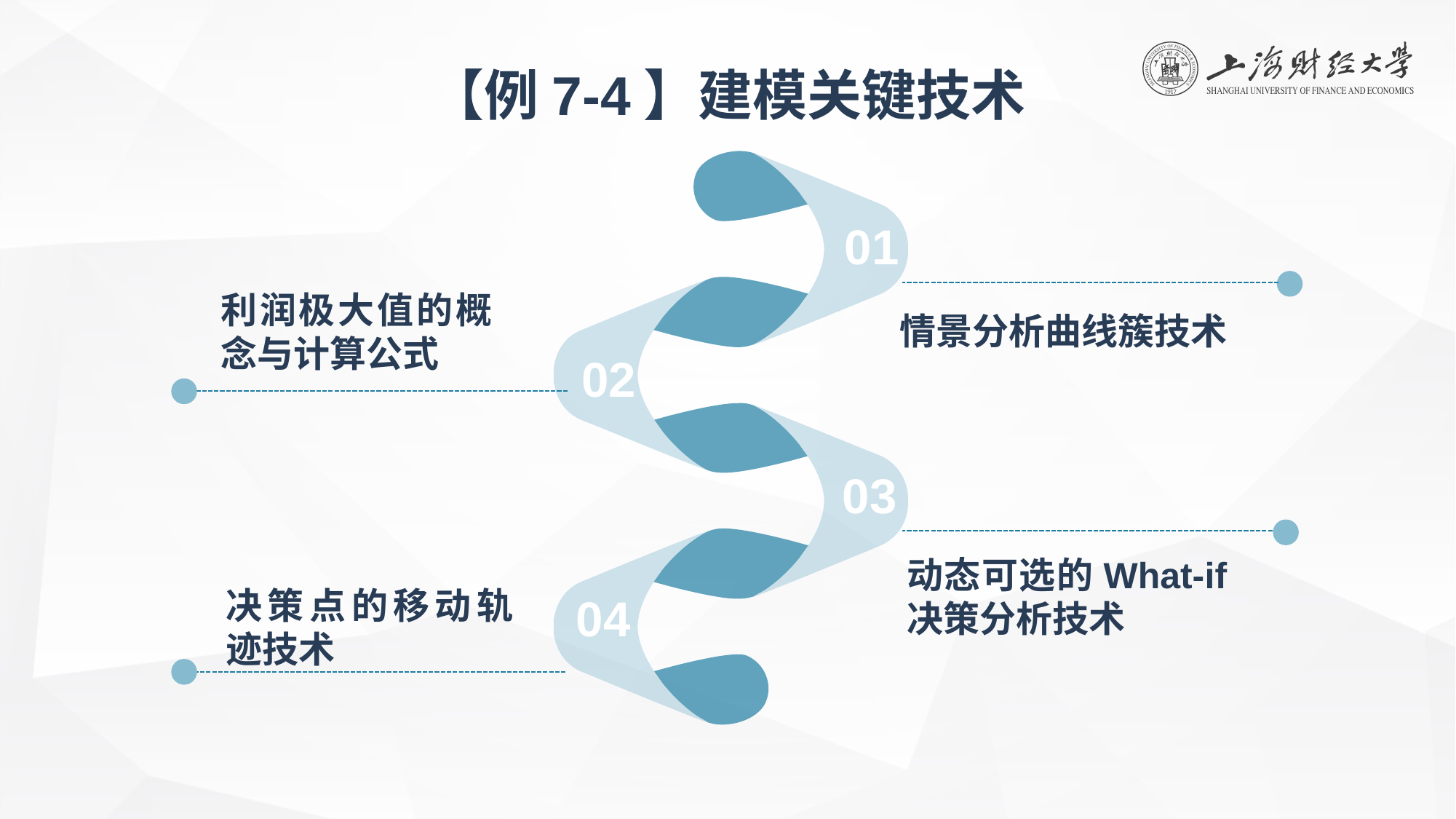

【例7-4】建模关键技术

01

利润极大值的概念与计算公式
情景分析曲线簇技术
02

03

动态可选的What-if决策分析技术
决策点的移动轨迹技术
04